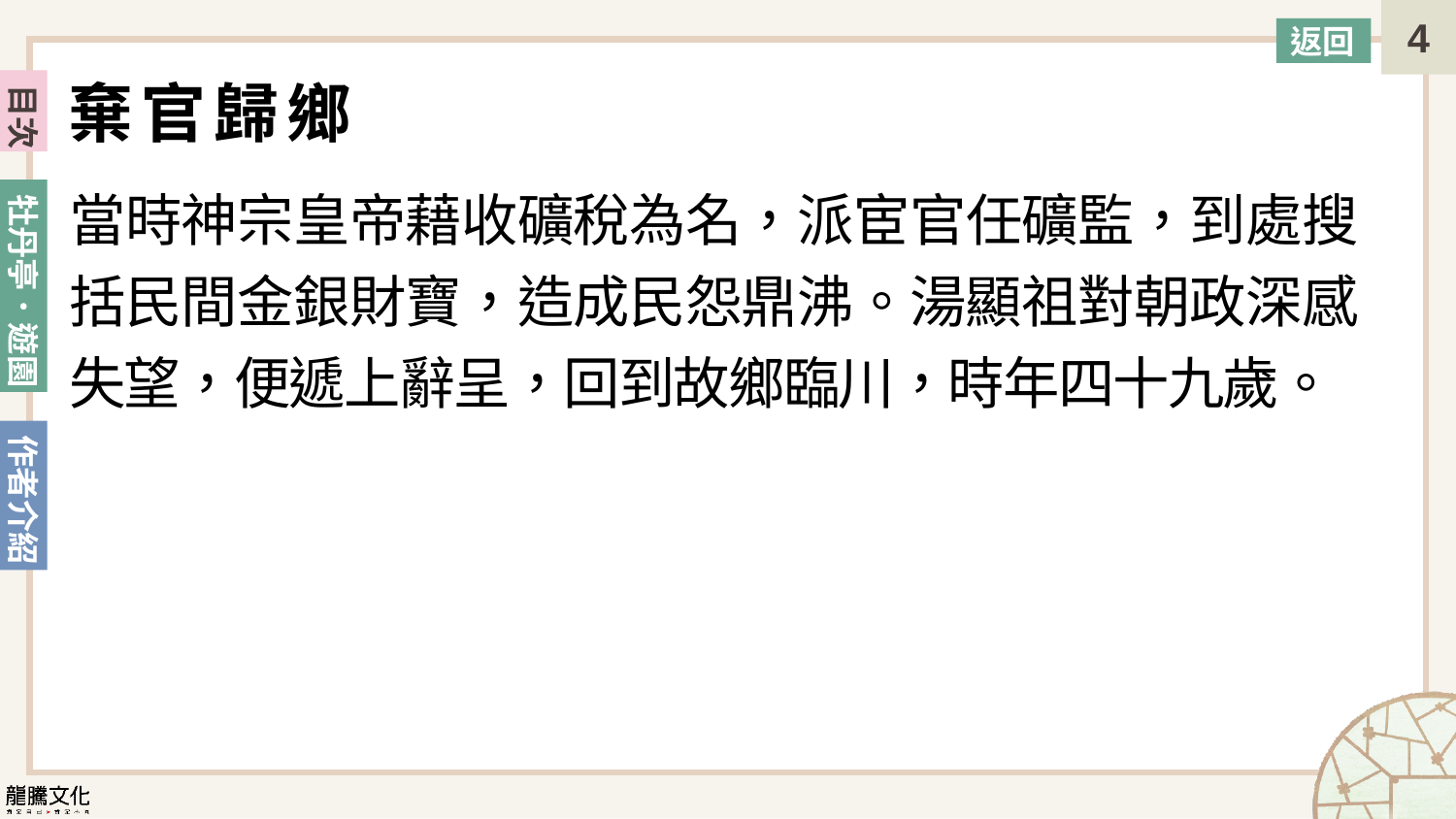

返回
棄官歸鄉
當時神宗皇帝藉收礦稅為名，派宦官任礦監，到處搜括民間金銀財寶，造成民怨鼎沸。湯顯祖對朝政深感失望，便遞上辭呈，回到故鄉臨川，時年四十九歲。